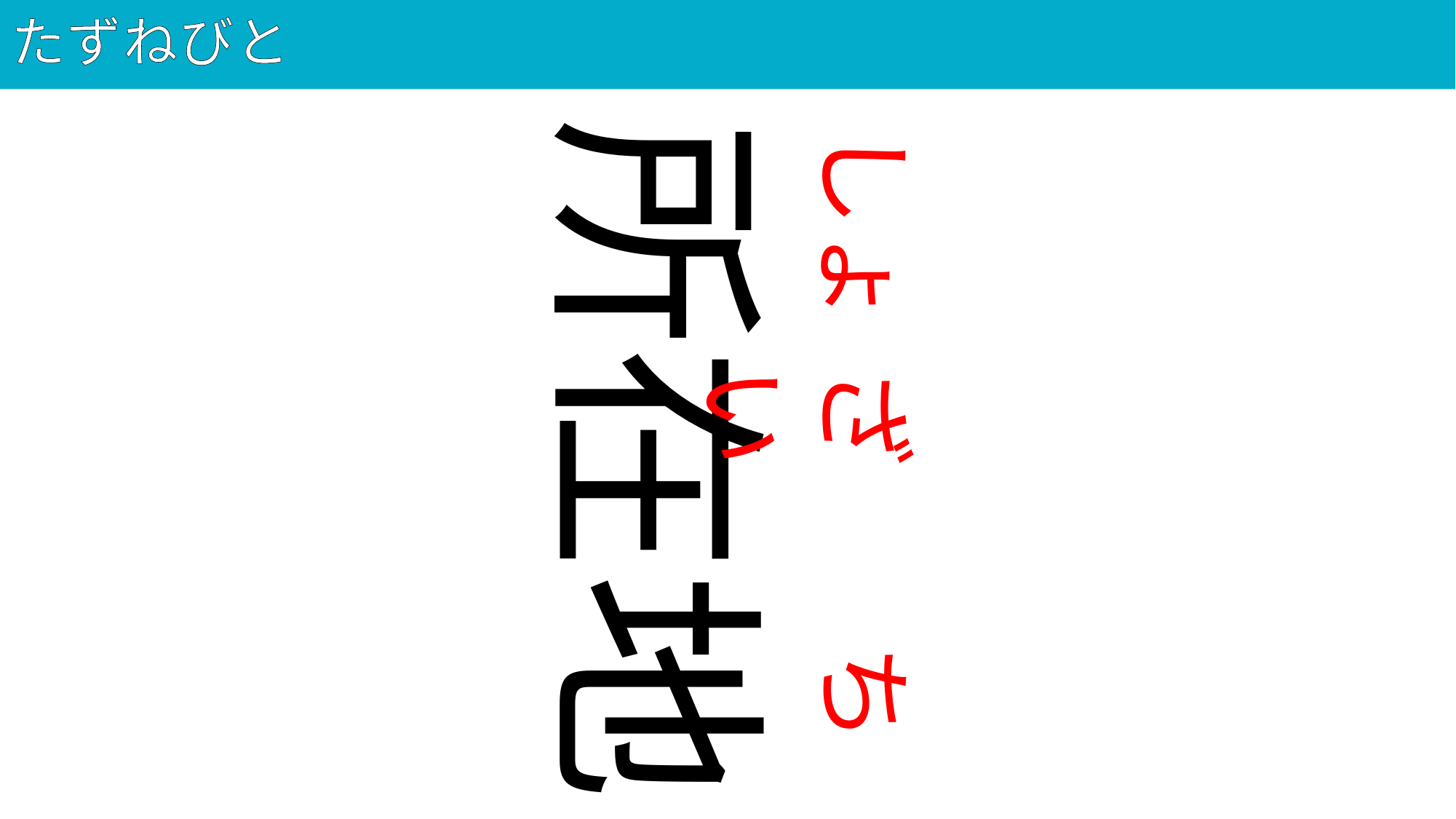

# たずねびと
9
所在地
しょ
ざい
ち